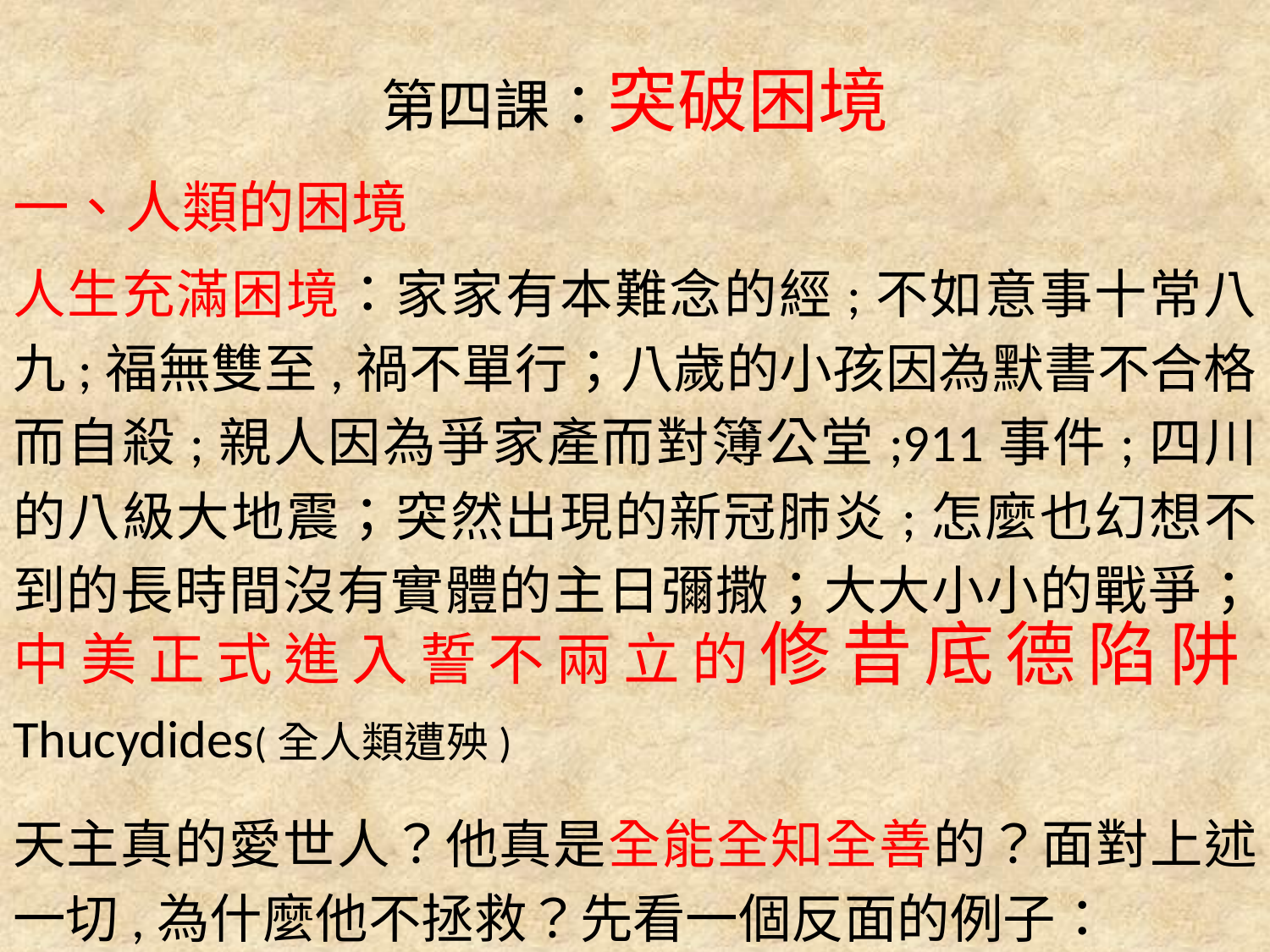

第四課：突破困境
一、人類的困境
人生充滿困境：家家有本難念的經;不如意事十常八九;福無雙至,禍不單行；八歲的小孩因為默書不合格而自殺;親人因為爭家產而對簿公堂;911事件;四川的八級大地震；突然出現的新冠肺炎;怎麼也幻想不到的長時間沒有實體的主日彌撒；大大小小的戰爭；中美正式進入誓不兩立的修昔底德陷阱Thucydides(全人類遭殃)
天主真的愛世人？他真是全能全知全善的？面對上述一切,為什麼他不拯救？先看一個反面的例子：